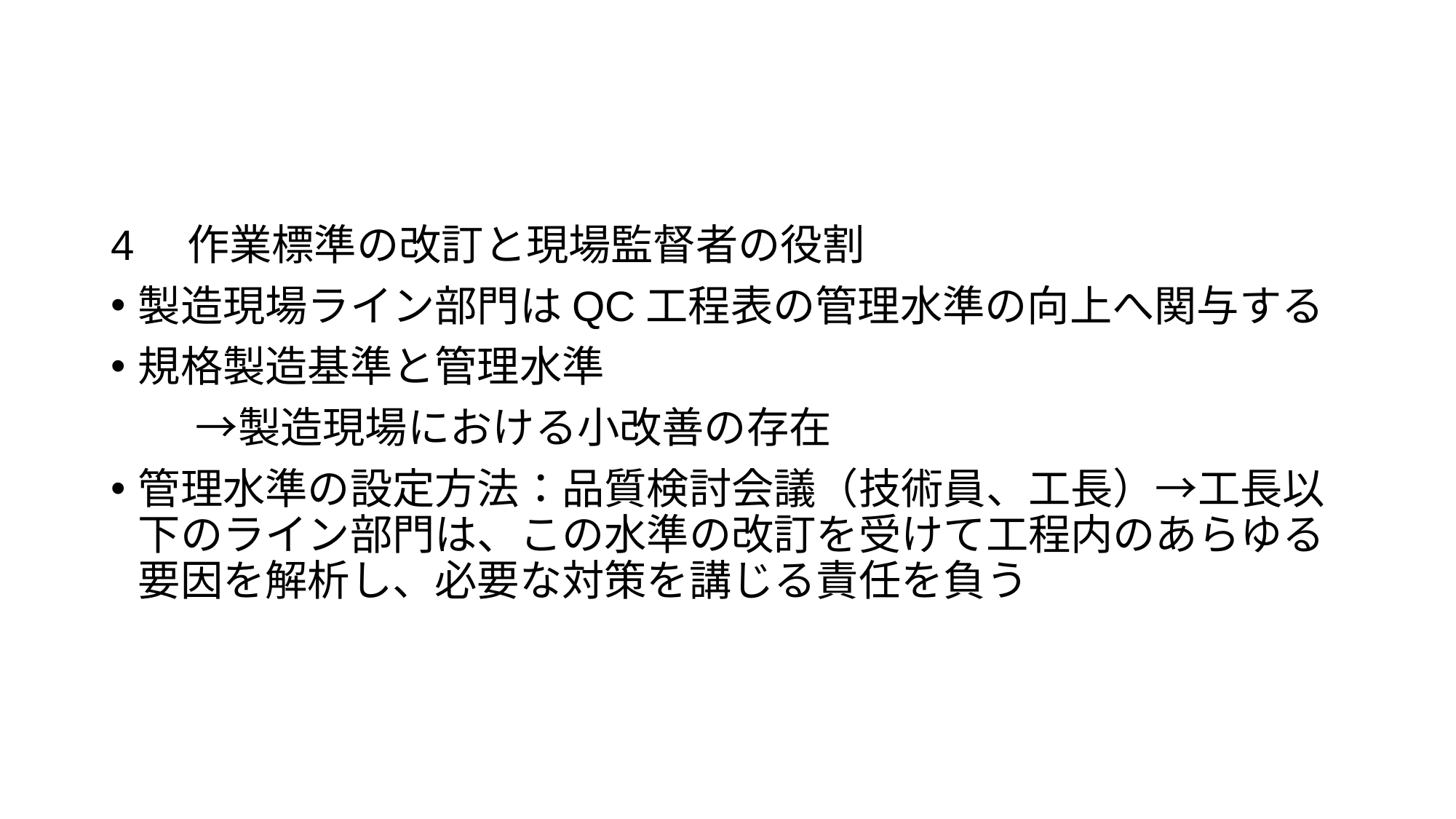

#
4　作業標準の改訂と現場監督者の役割
製造現場ライン部門はQC工程表の管理水準の向上へ関与する
規格製造基準と管理水準
　　→製造現場における小改善の存在
管理水準の設定方法：品質検討会議（技術員、工長）→工長以下のライン部門は、この水準の改訂を受けて工程内のあらゆる要因を解析し、必要な対策を講じる責任を負う